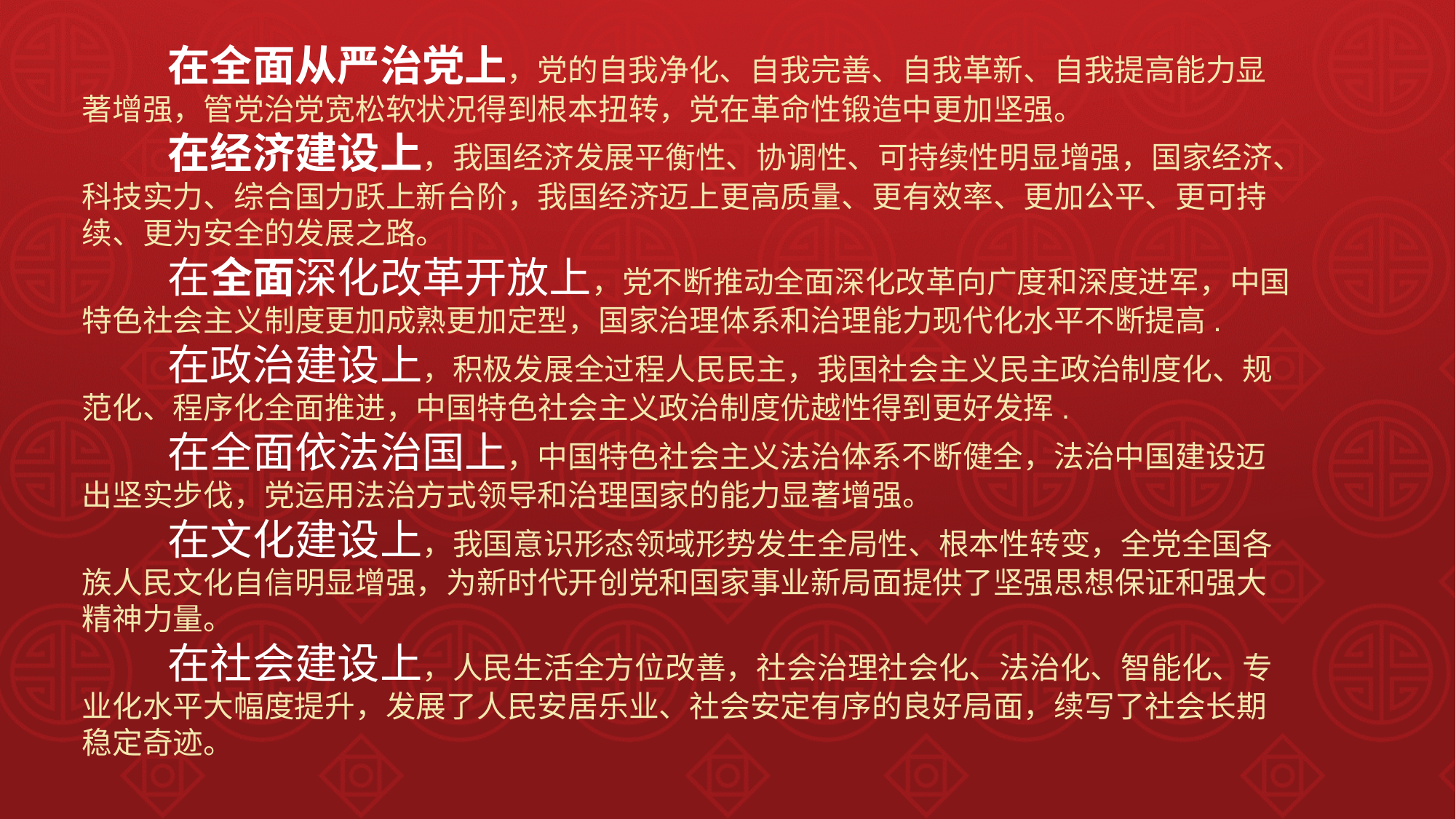

在全面从严治党上，党的自我净化、自我完善、自我革新、自我提高能力显著增强，管党治党宽松软状况得到根本扭转，党在革命性锻造中更加坚强。
在经济建设上，我国经济发展平衡性、协调性、可持续性明显增强，国家经济、科技实力、综合国力跃上新台阶，我国经济迈上更高质量、更有效率、更加公平、更可持续、更为安全的发展之路。
在全面深化改革开放上，党不断推动全面深化改革向广度和深度进军，中国特色社会主义制度更加成熟更加定型，国家治理体系和治理能力现代化水平不断提高.
在政治建设上，积极发展全过程人民民主，我国社会主义民主政治制度化、规范化、程序化全面推进，中国特色社会主义政治制度优越性得到更好发挥.
在全面依法治国上，中国特色社会主义法治体系不断健全，法治中国建设迈出坚实步伐，党运用法治方式领导和治理国家的能力显著增强。
在文化建设上，我国意识形态领域形势发生全局性、根本性转变，全党全国各族人民文化自信明显增强，为新时代开创党和国家事业新局面提供了坚强思想保证和强大精神力量。
在社会建设上，人民生活全方位改善，社会治理社会化、法治化、智能化、专业化水平大幅度提升，发展了人民安居乐业、社会安定有序的良好局面，续写了社会长期稳定奇迹。